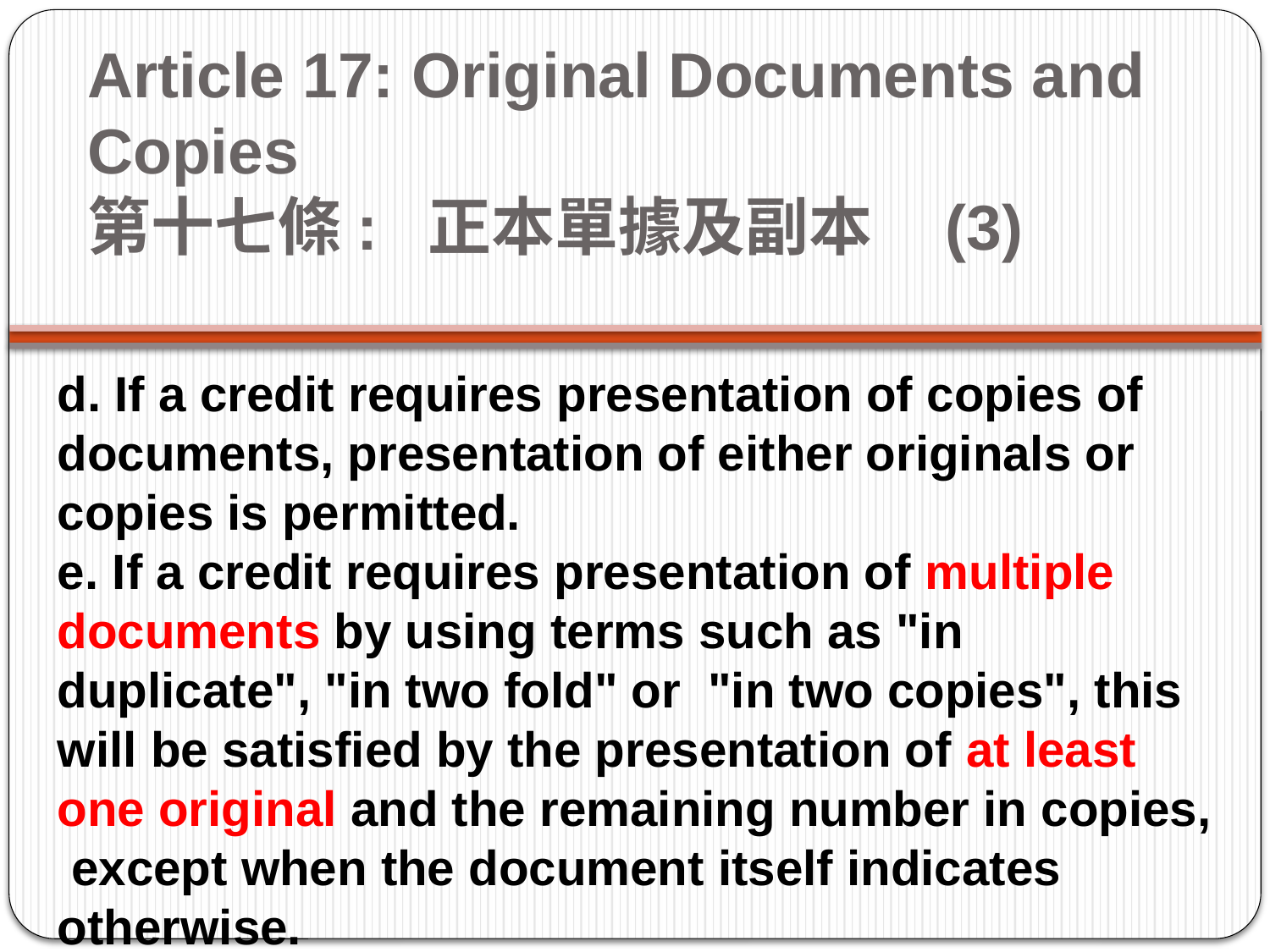

# Article 17: Original Documents and Copies    第十七條:  正本單據及副本    (3)
d. If a credit requires presentation of copies of documents, presentation of either originals or copies is permitted.
e. If a credit requires presentation of multiple documents by using terms such as "in duplicate", "in two fold" or  "in two copies", this will be satisfied by the presentation of at least one original and the remaining number in copies,  except when the document itself indicates otherwise.